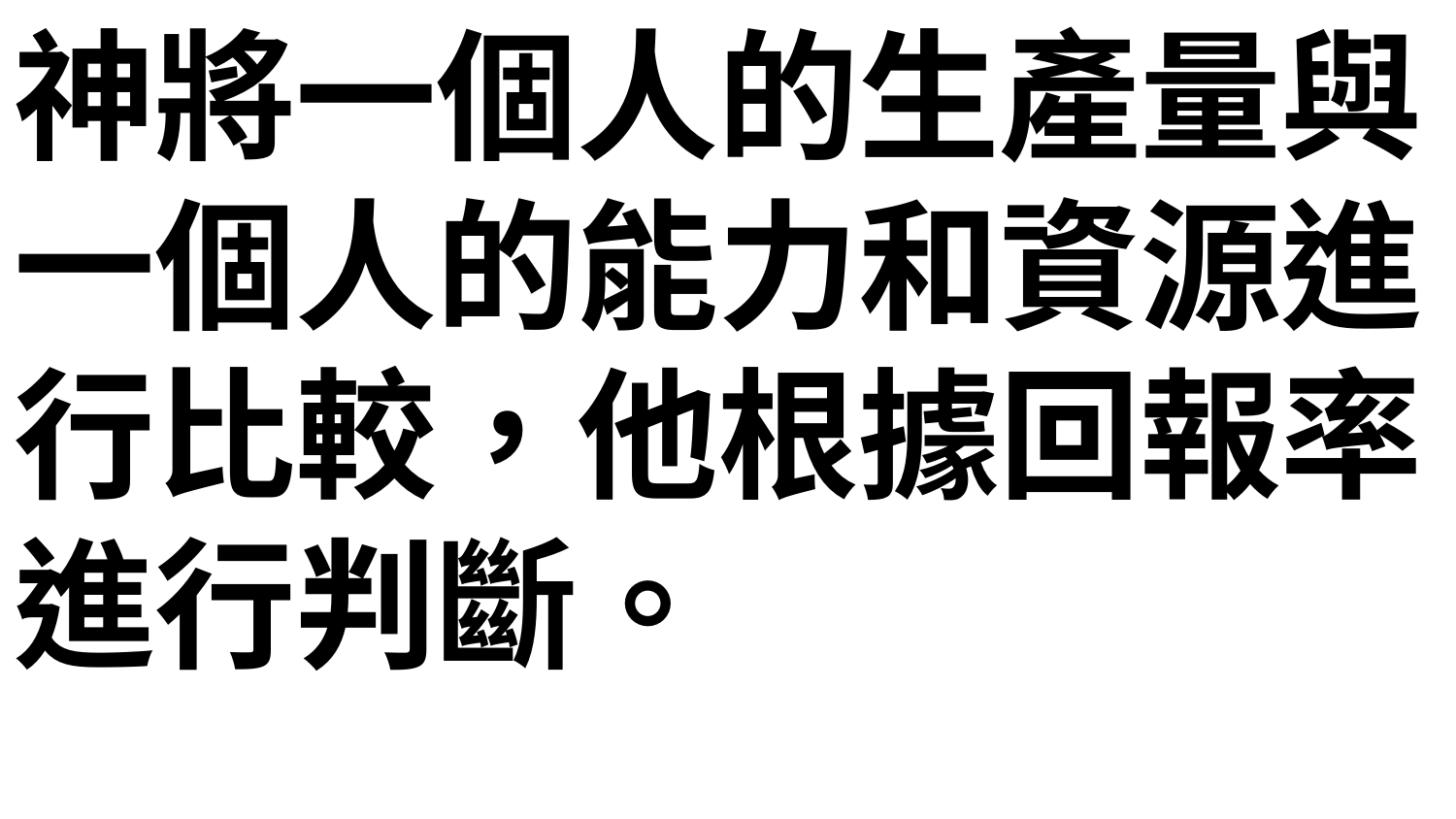

神將一個人的生產量與一個人的能力和資源進行比較，他根據回報率進行判斷。